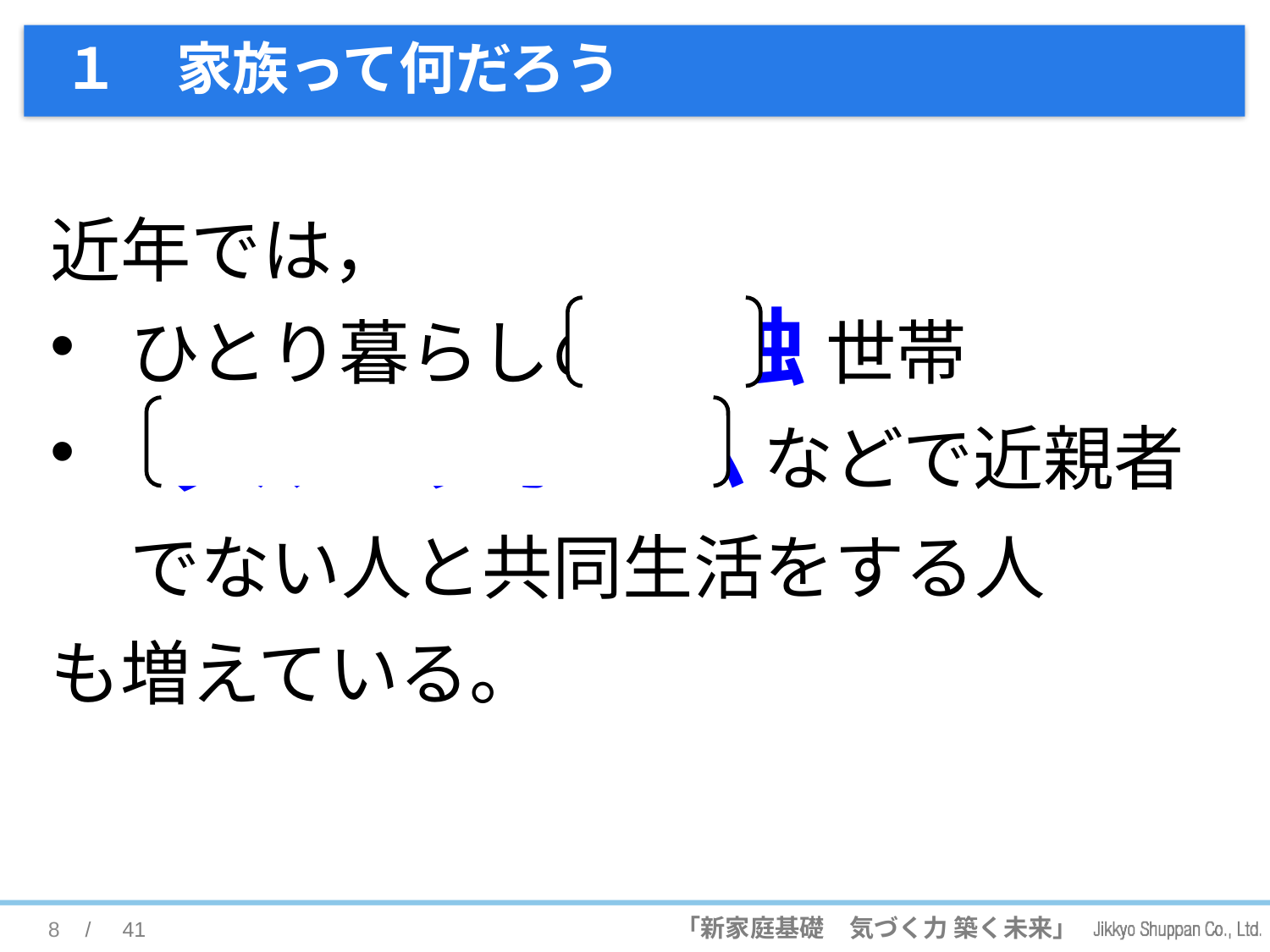

# １　家族って何だろう
近年では，
ひとり暮らしの 単独 世帯
 グループホーム などで近親者でない人と共同生活をする人
も増えている。

8